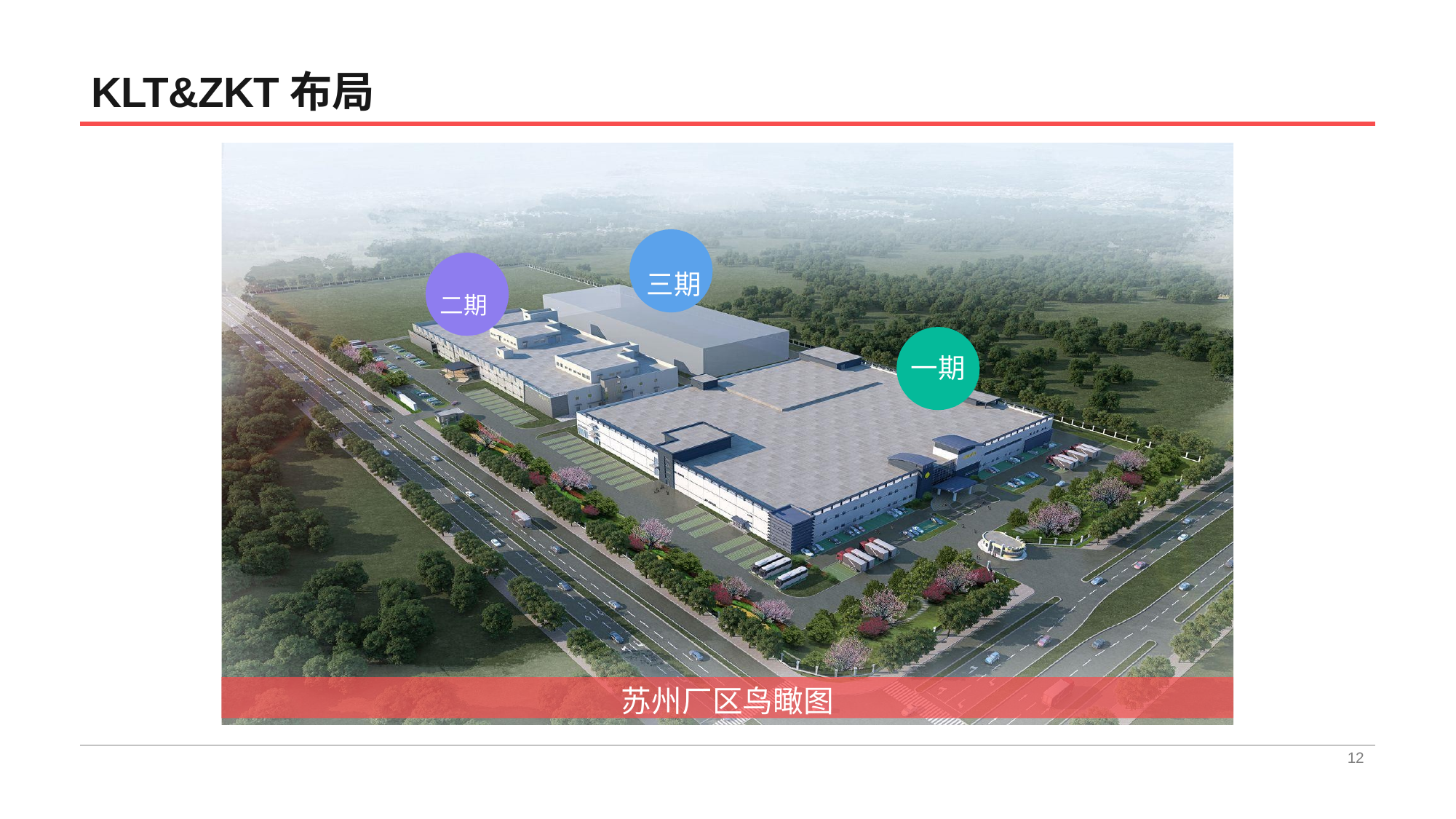

# KLT&ZKT布局

二期	三期

一期
苏州厂区鸟瞰图

12